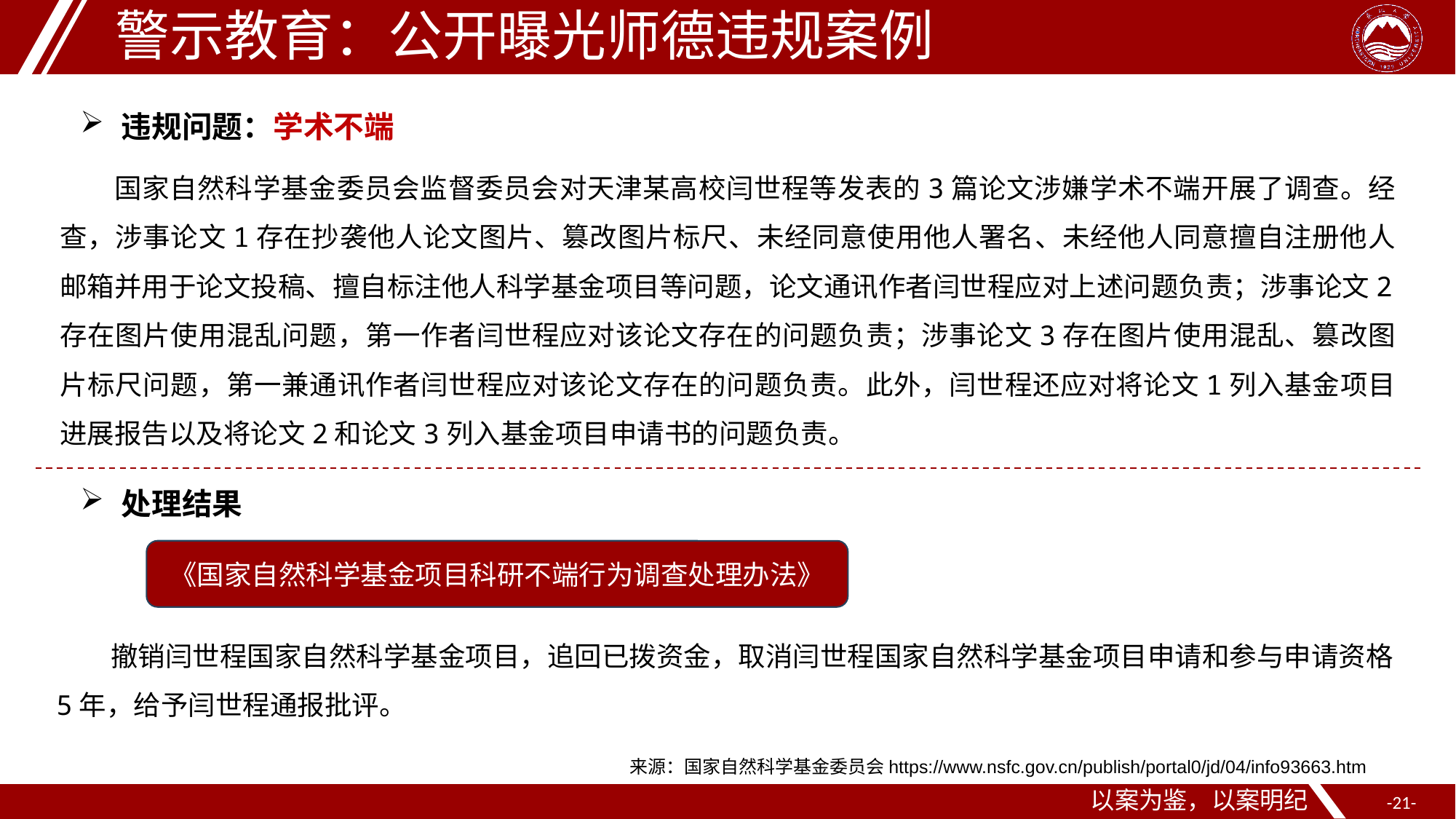

警示教育：公开曝光师德违规案例
违规问题：学术不端
国家自然科学基金委员会监督委员会对天津某高校闫世程等发表的3篇论文涉嫌学术不端开展了调查。经查，涉事论文1存在抄袭他人论文图片、篡改图片标尺、未经同意使用他人署名、未经他人同意擅自注册他人邮箱并用于论文投稿、擅自标注他人科学基金项目等问题，论文通讯作者闫世程应对上述问题负责；涉事论文2存在图片使用混乱问题，第一作者闫世程应对该论文存在的问题负责；涉事论文3存在图片使用混乱、篡改图片标尺问题，第一兼通讯作者闫世程应对该论文存在的问题负责。此外，闫世程还应对将论文1列入基金项目进展报告以及将论文2和论文3列入基金项目申请书的问题负责。
处理结果
《国家自然科学基金项目科研不端行为调查处理办法》
撤销闫世程国家自然科学基金项目，追回已拨资金，取消闫世程国家自然科学基金项目申请和参与申请资格5年，给予闫世程通报批评。
来源：国家自然科学基金委员会https://www.nsfc.gov.cn/publish/portal0/jd/04/info93663.htm

以案为鉴，以案明纪
-21-